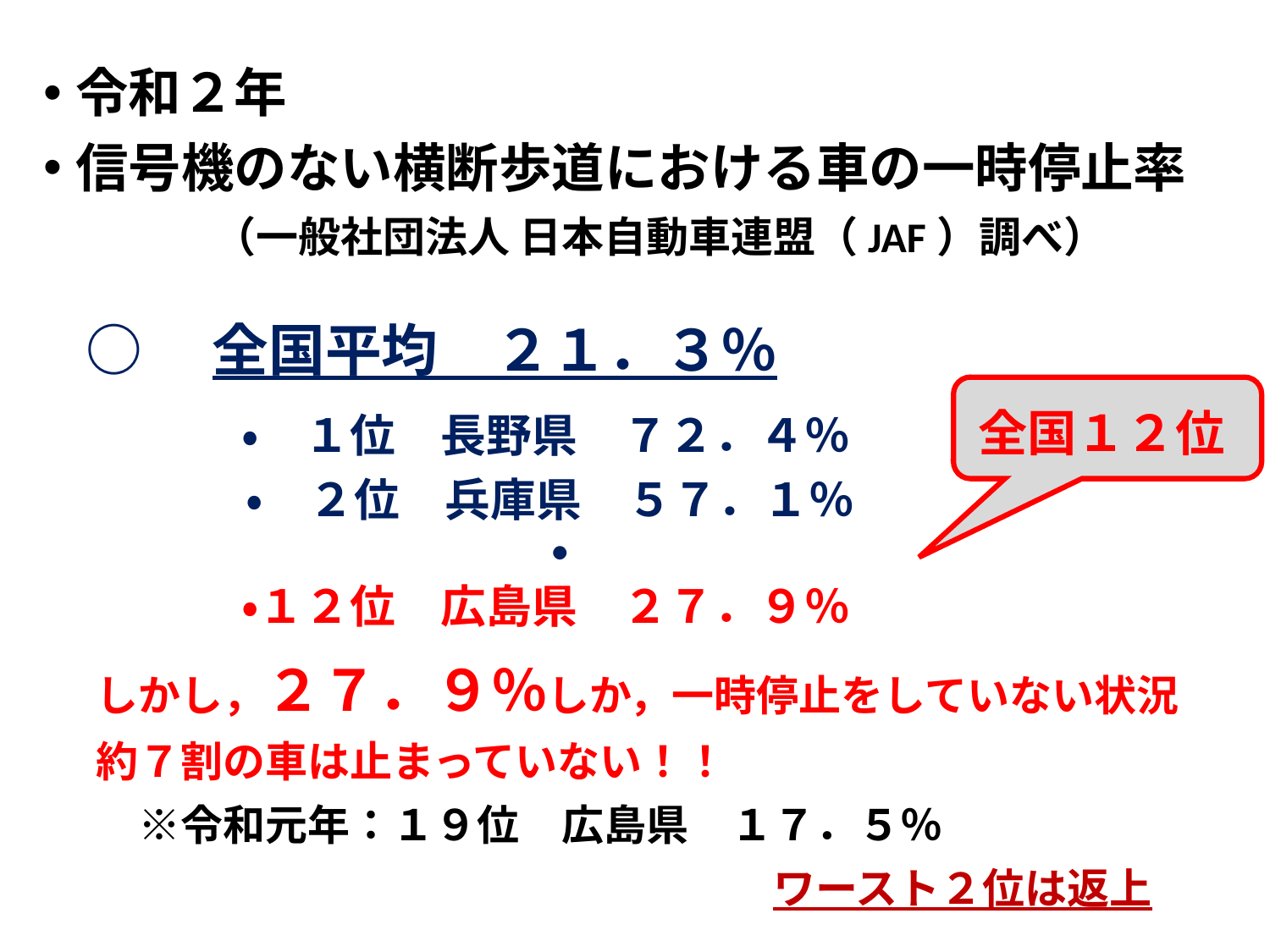

令和２年
信号機のない横断歩道における車の一時停止率
　　　　（一般社団法人 日本自動車連盟（JAF）調べ）
# ○　全国平均　２１．３％

全国１２位
　　　・　１位　長野県　７２．４％
　　　・　２位　兵庫県　５７．１％
・
　　　・１２位　広島県　２７．９％
しかし，２７．９％しか，一時停止をしていない状況
約７割の車は止まっていない！！
　※令和元年：１９位　広島県　１７．５％
　　　　　　　　　　　　　　　　ワースト２位は返上